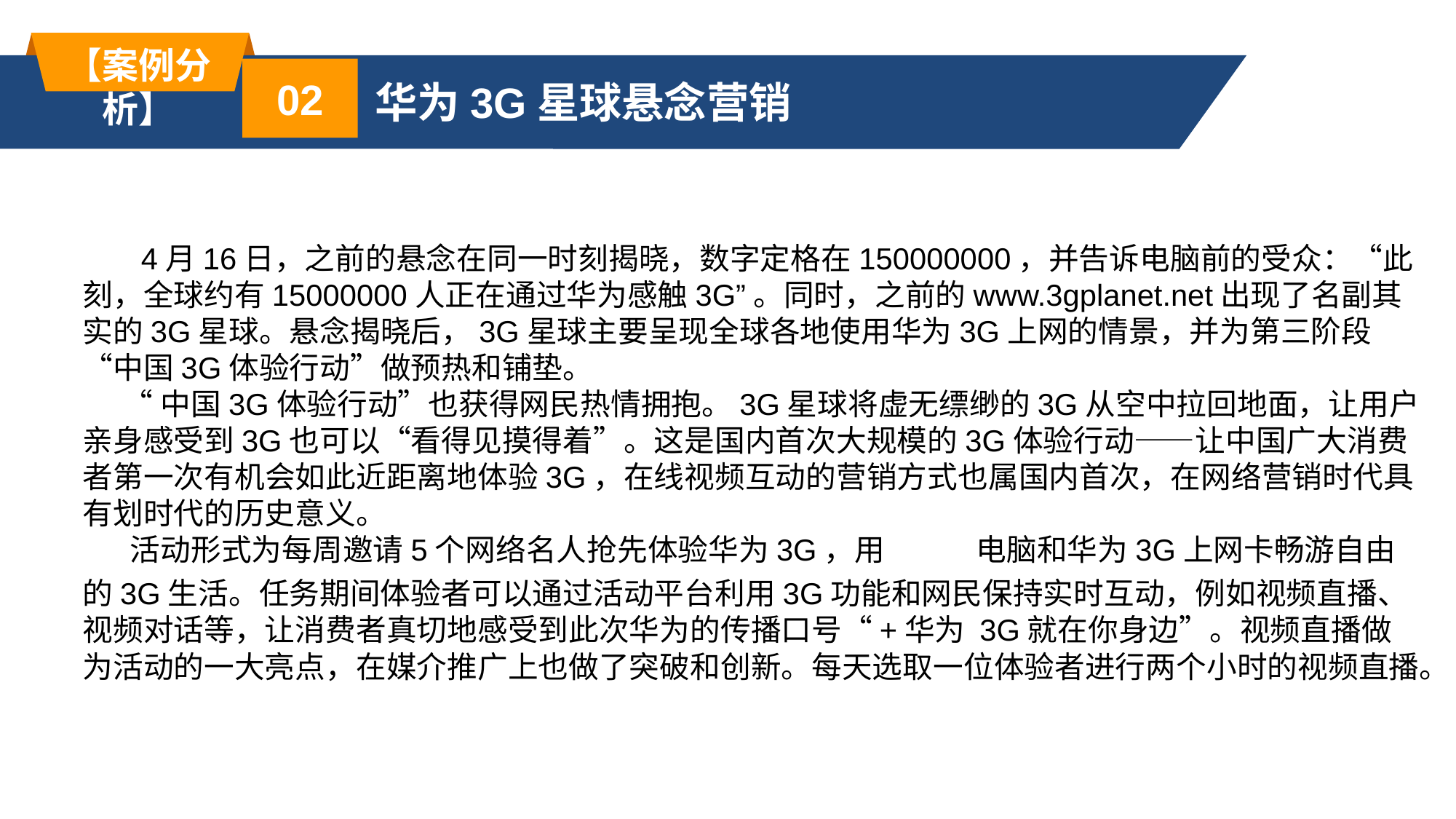

【案例分析】

02
华为3G星球悬念营销
       4月16日，之前的悬念在同一时刻揭晓，数字定格在150000000，并告诉电脑前的受众：“此刻，全球约有15000000人正在通过华为感触3G”。同时，之前的www.3gplanet.net出现了名副其实的3G星球。悬念揭晓后，3G星球主要呈现全球各地使用华为3G上网的情景，并为第三阶段“中国3G体验行动”做预热和铺垫。
      “中国3G体验行动”也获得网民热情拥抱。3G星球将虚无缥缈的3G从空中拉回地面，让用户亲身感受到3G也可以“看得见摸得着”。这是国内首次大规模的3G体验行动——让中国广大消费者第一次有机会如此近距离地体验3G，在线视频互动的营销方式也属国内首次，在网络营销时代具有划时代的历史意义。
      活动形式为每周邀请5个网络名人抢先体验华为3G，用笔记本电脑和华为3G上网卡畅游自由的3G生活。任务期间体验者可以通过活动平台利用3G功能和网民保持实时互动，例如视频直播、视频对话等，让消费者真切地感受到此次华为的传播口号“+华为 3G就在你身边”。视频直播做为活动的一大亮点，在媒介推广上也做了突破和创新。每天选取一位体验者进行两个小时的视频直播。